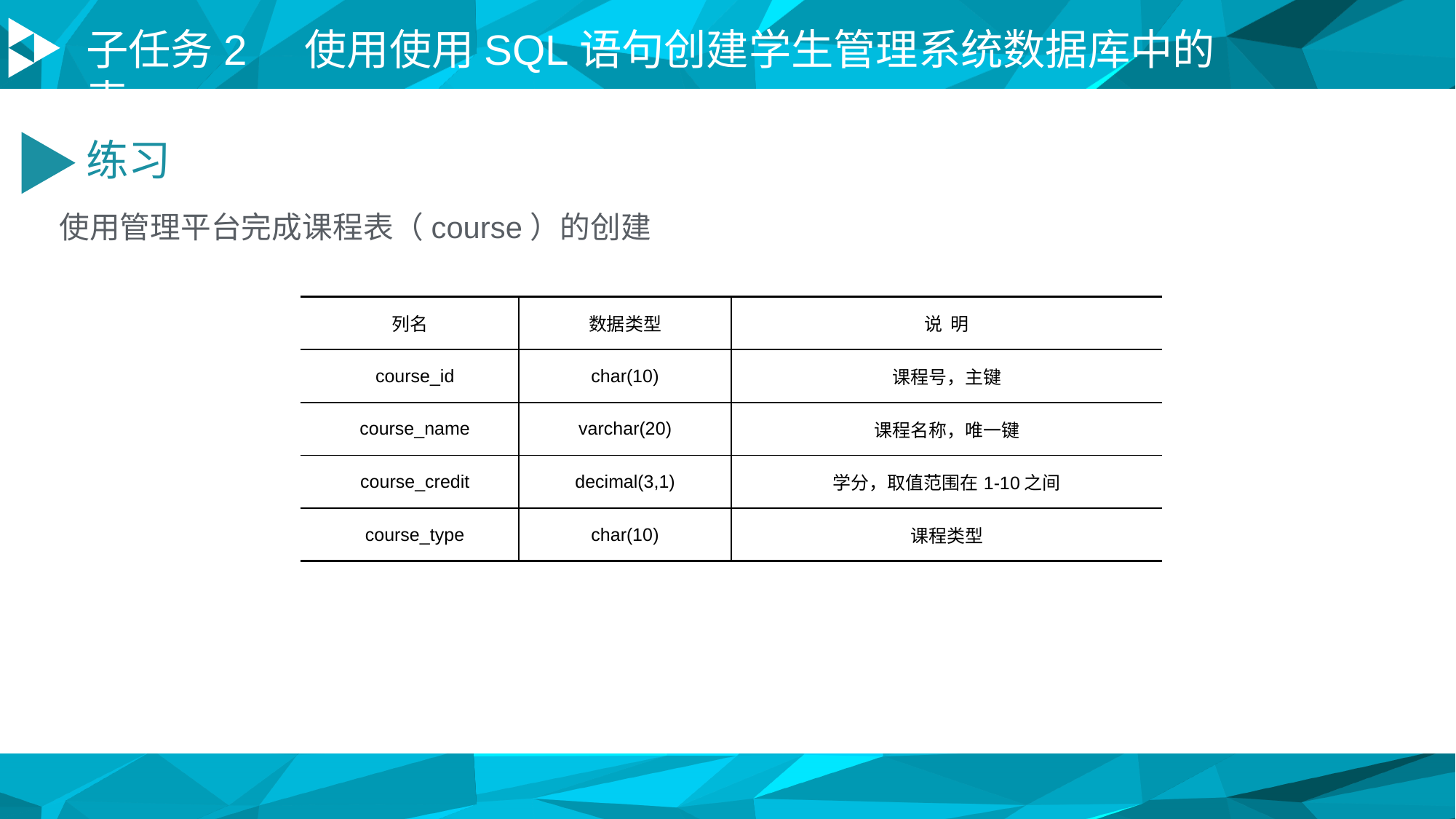

子任务2    使用使用SQL语句创建学生管理系统数据库中的表
练习

使用管理平台完成课程表（course）的创建

| 列名 | 数据类型 | 说 明 |
| --- | --- | --- |
| course\_id | char(10) | 课程号，主键 |
| course\_name | varchar(20) | 课程名称，唯一键 |
| course\_credit | decimal(3,1) | 学分，取值范围在1-10之间 |
| course\_type | char(10) | 课程类型 |
知识目标